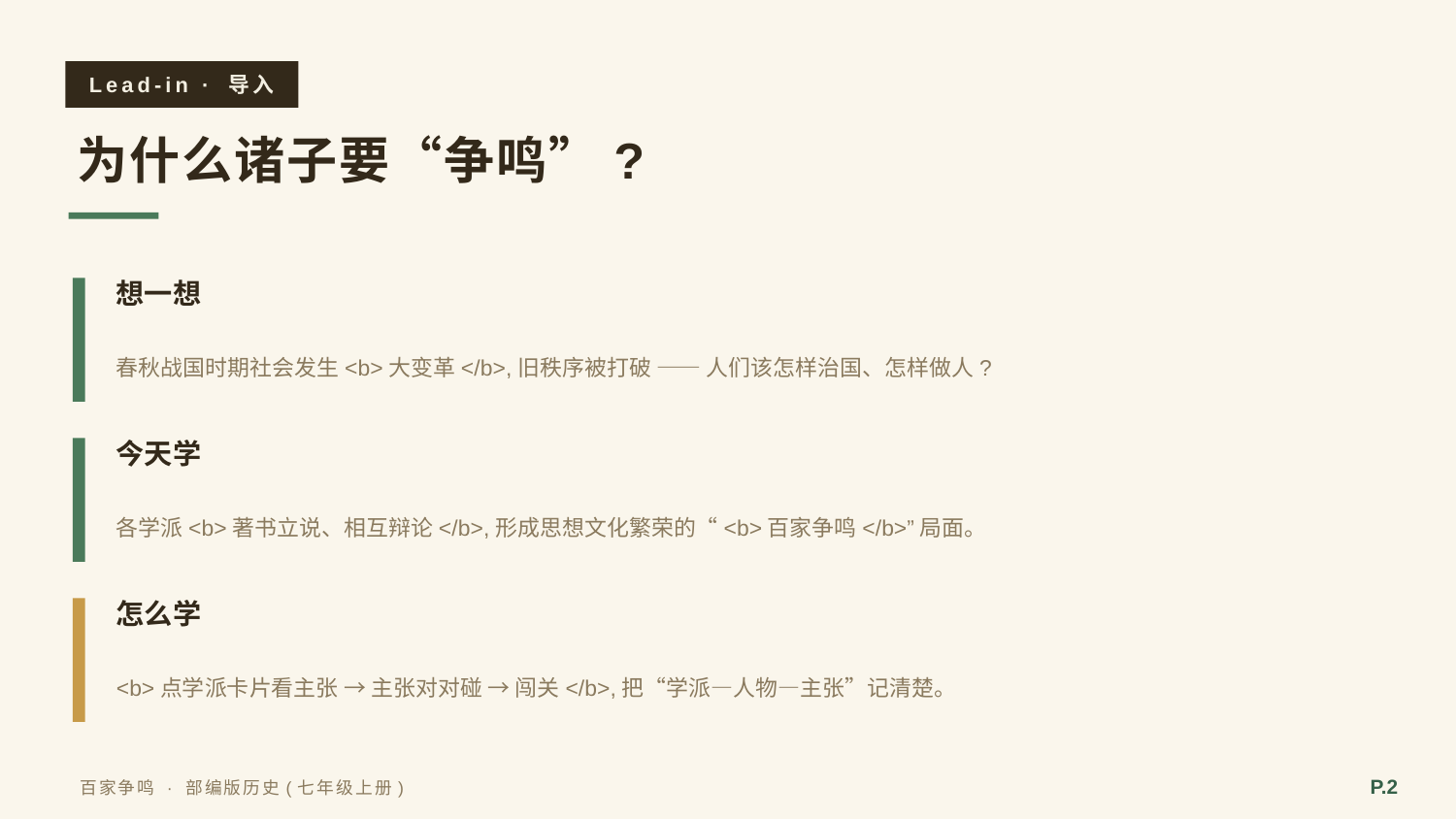

Lead-in · 导入

为什么诸子要“争鸣”?

想一想

春秋战国时期社会发生<b>大变革</b>,旧秩序被打破 —— 人们该怎样治国、怎样做人?
今天学

各学派<b>著书立说、相互辩论</b>,形成思想文化繁荣的“<b>百家争鸣</b>”局面。
怎么学

<b>点学派卡片看主张 → 主张对对碰 → 闯关</b>,把“学派—人物—主张”记清楚。
P.2
百家争鸣 · 部编版历史(七年级上册)